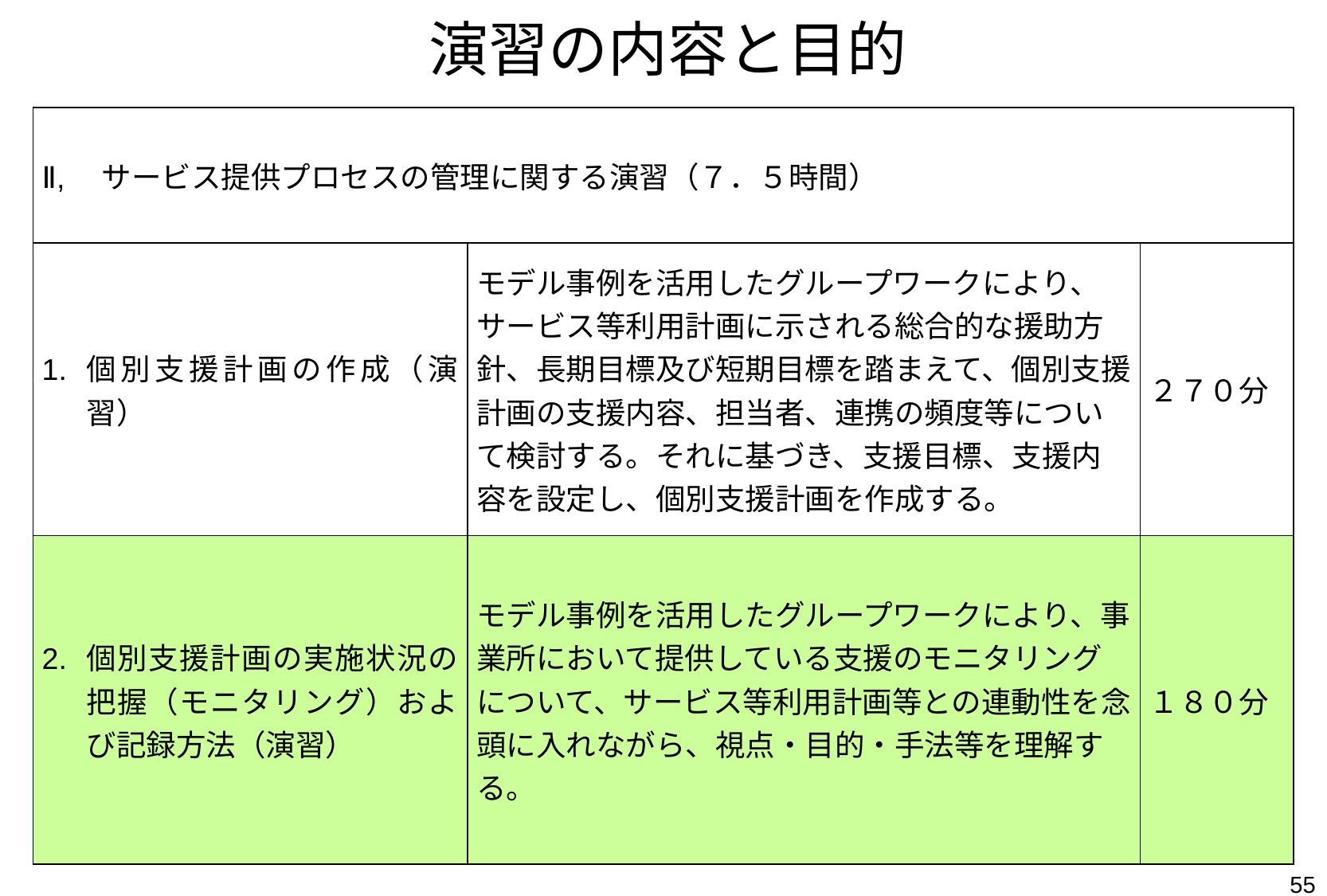

演習の内容と目的
| Ⅱ,　サービス提供プロセスの管理に関する演習（７．５時間） |  |  |
| --- | --- | --- |
| 個別支援計画の作成（演習） | モデル事例を活用したグループワークにより、サービス等利用計画に示される総合的な援助方針、長期目標及び短期目標を踏まえて、個別支援計画の支援内容、担当者、連携の頻度等について検討する。それに基づき、支援目標、支援内容を設定し、個別支援計画を作成する。 | ２７０分 |
| 個別支援計画の実施状況の把握（モニタリング）および記録方法（演習） | モデル事例を活用したグループワークにより、事業所において提供している支援のモニタリングについて、サービス等利用計画等との連動性を念頭に入れながら、視点・目的・手法等を理解する。 | １８０分 |
55